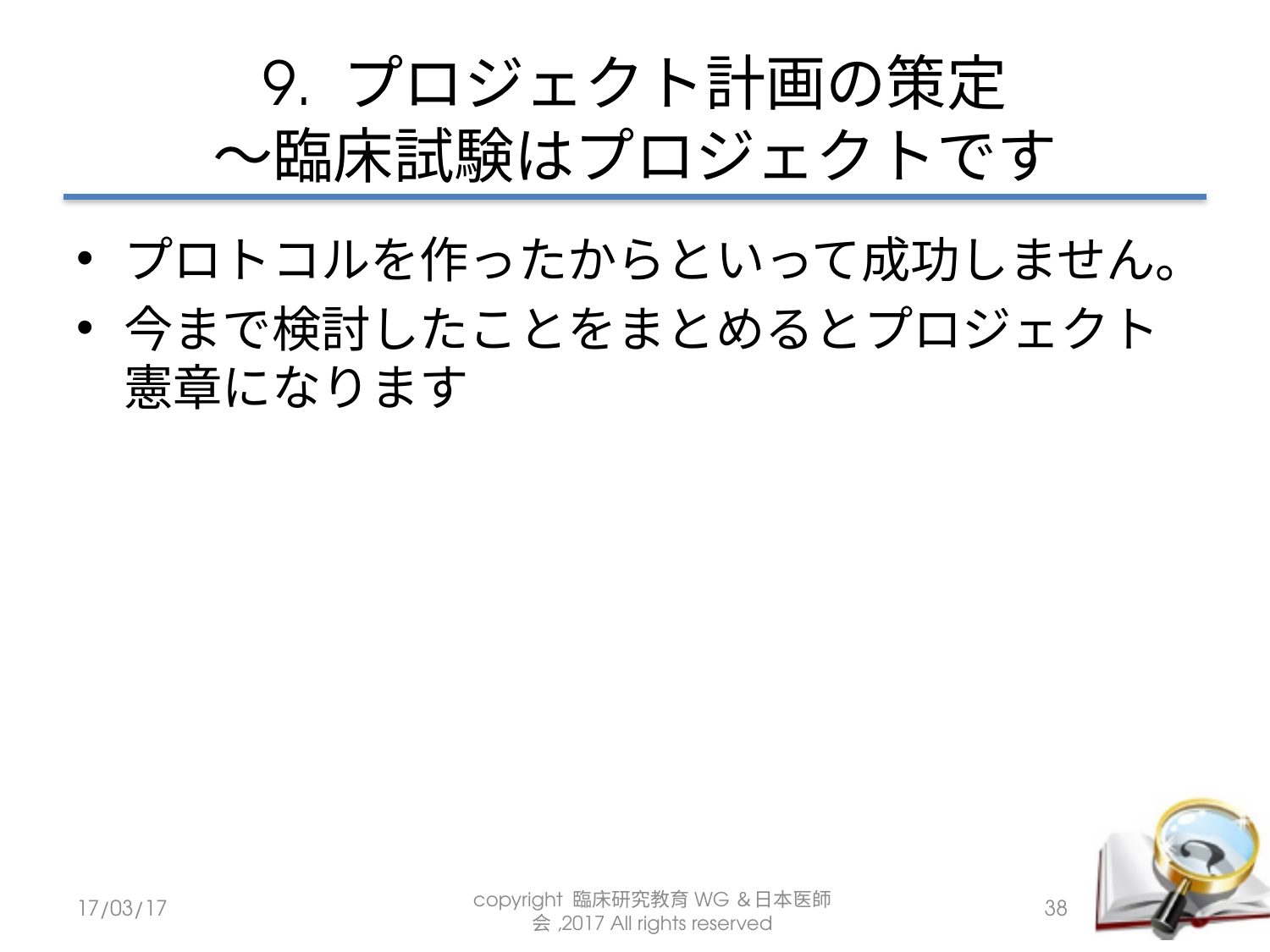

# 9. プロジェクト計画の策定 〜臨床試験はプロジェクトです
プロトコルを作ったからといって成功しません。
今まで検討したことをまとめるとプロジェクト憲章になります
17/03/17
copyright 臨床研究教育WG＆日本医師会,2017 All rights reserved
38